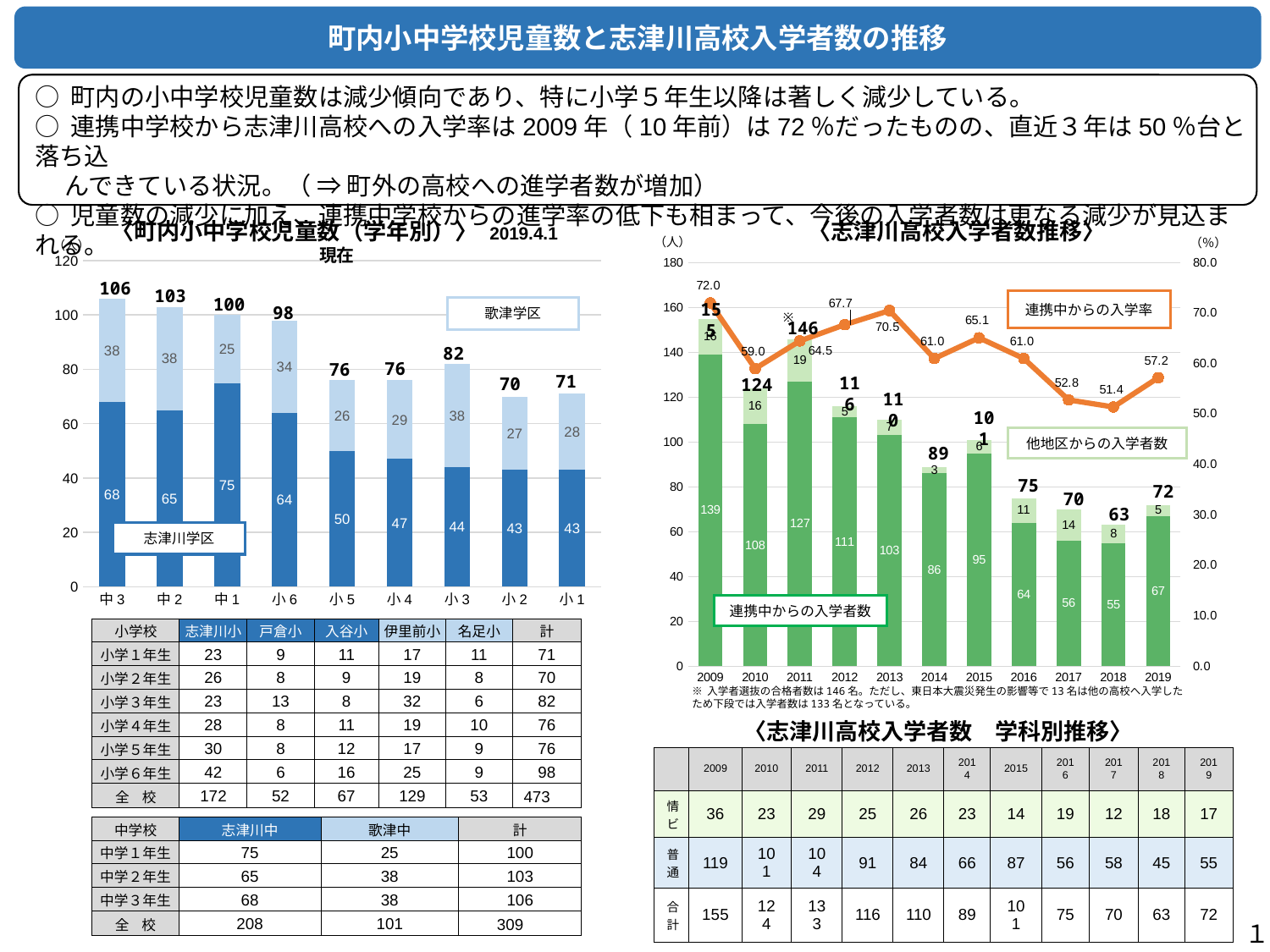

町内小中学校児童数と志津川高校入学者数の推移

○ 町内の小中学校児童数は減少傾向であり、特に小学５年生以降は著しく減少している。
○ 連携中学校から志津川高校への入学率は2009年（10年前）は72％だったものの、直近３年は50％台と落ち込
　 んできている状況。（ ⇒ 町外の高校への進学者数が増加）
○ 児童数の減少に加え、連携中学校からの進学率の低下も相まって、今後の入学者数は更なる減少が見込まれる。
〈志津川高校入学者数推移〉
〈町内小中学校児童数（学年別）〉  2019.4.1現在
（人）
（％）
（人）

### Chart

| Category | 志津川学区 | 歌津学区 |
|---|---|---|
| 中3 | 68.0 | 38.0 |
| 中2 | 65.0 | 38.0 |
| 中1 | 75.0 | 25.0 |
| 小6 | 64.0 | 34.0 |
| 小5 | 50.0 | 26.0 |
| 小4 | 47.0 | 29.0 |
| 小3 | 44.0 | 38.0 |
| 小2 | 43.0 | 27.0 |
| 小1 | 43.0 | 28.0 |

### Chart

| Category | 連携中からの入学者数 | 他地区からの入学者数 | 連携中からの入学率 |
|---|---|---|---|
| 2009 | 139.0 | 16.0 | 72.0 |
| 2010 | 108.0 | 16.0 | 59.0 |
| 2011 | 127.0 | 19.0 | 64.5 |
| 2012 | 111.0 | 5.0 | 67.7 |
| 2013 | 103.0 | 7.0 | 70.5 |
| 2014 | 86.0 | 3.0 | 61.0 |
| 2015 | 95.0 | 6.0 | 65.1 |
| 2016 | 64.0 | 11.0 | 61.0 |
| 2017 | 56.0 | 14.0 | 52.8 |
| 2018 | 55.0 | 8.0 | 51.4 |
| 2019 | 67.0 | 5.0 | 57.2 |
106
103
98
100
連携中からの入学率
155
歌津学区
146
※
82
76
76
70
124
71
116
110
101
他地区からの入学者数
89
75
72
70
63
志津川学区
連携中からの入学者数
| 小学校 | 志津川小 | 戸倉小 | 入谷小 | 伊里前小 | 名足小 | 計 |
| --- | --- | --- | --- | --- | --- | --- |
| 小学１年生 | 23 | 9 | 11 | 17 | 11 | 71 |
| 小学２年生 | 26 | 8 | 9 | 19 | 8 | 70 |
| 小学３年生 | 23 | 13 | 8 | 32 | 6 | 82 |
| 小学４年生 | 28 | 8 | 11 | 19 | 10 | 76 |
| 小学５年生 | 30 | 8 | 12 | 17 | 9 | 76 |
| 小学６年生 | 42 | 6 | 16 | 25 | 9 | 98 |
| 全 校 | 172 | 52 | 67 | 129 | 53 | 473 |
※ 入学者選抜の合格者数は146名。ただし、東日本大震災発生の影響等で13名は他の高校へ入学したため下段では入学者数は133名となっている。
〈志津川高校入学者数　学科別推移〉
|  | 2009 | 2010 | 2011 | 2012 | 2013 | 2014 | 2015 | 2016 | 2017 | 2018 | 2019 |
| --- | --- | --- | --- | --- | --- | --- | --- | --- | --- | --- | --- |
| 情ビ | 36 | 23 | 29 | 25 | 26 | 23 | 14 | 19 | 12 | 18 | 17 |
| 普通 | 119 | 101 | 104 | 91 | 84 | 66 | 87 | 56 | 58 | 45 | 55 |
| 合計 | 155 | 124 | 133 | 116 | 110 | 89 | 101 | 75 | 70 | 63 | 72 |
| 中学校 | 志津川中 | 歌津中 | 計 |
| --- | --- | --- | --- |
| 中学１年生 | 75 | 25 | 100 |
| 中学２年生 | 65 | 38 | 103 |
| 中学３年生 | 68 | 38 | 106 |
| 全 校 | 208 | 101 | 309 |
１